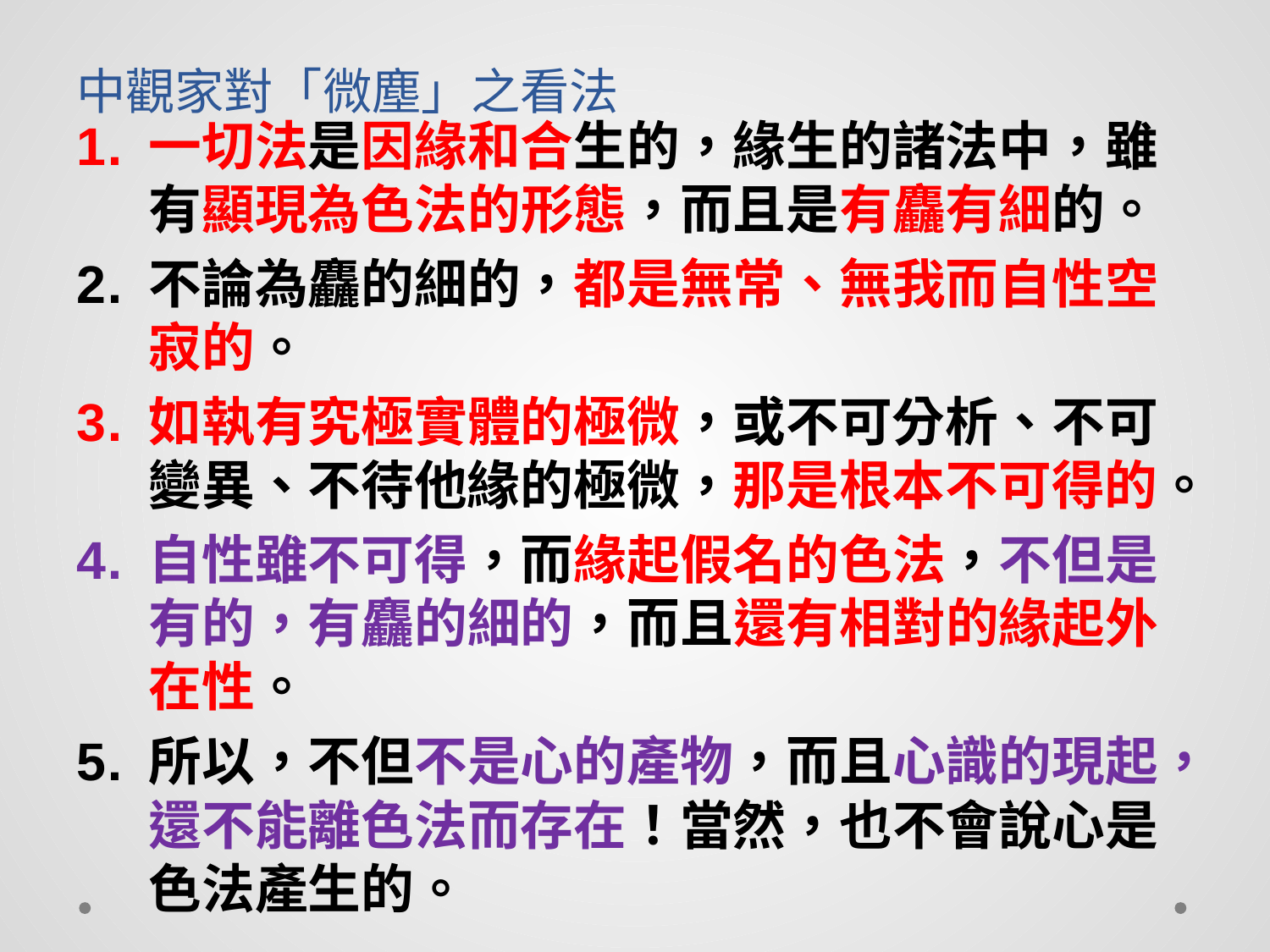

# 中觀家對「微塵」之看法
一切法是因緣和合生的，緣生的諸法中，雖有顯現為色法的形態，而且是有麤有細的。
不論為麤的細的，都是無常、無我而自性空寂的。
如執有究極實體的極微，或不可分析、不可變異、不待他緣的極微，那是根本不可得的。
自性雖不可得，而緣起假名的色法，不但是有的，有麤的細的，而且還有相對的緣起外在性。
所以，不但不是心的產物，而且心識的現起，還不能離色法而存在！當然，也不會說心是色法產生的。